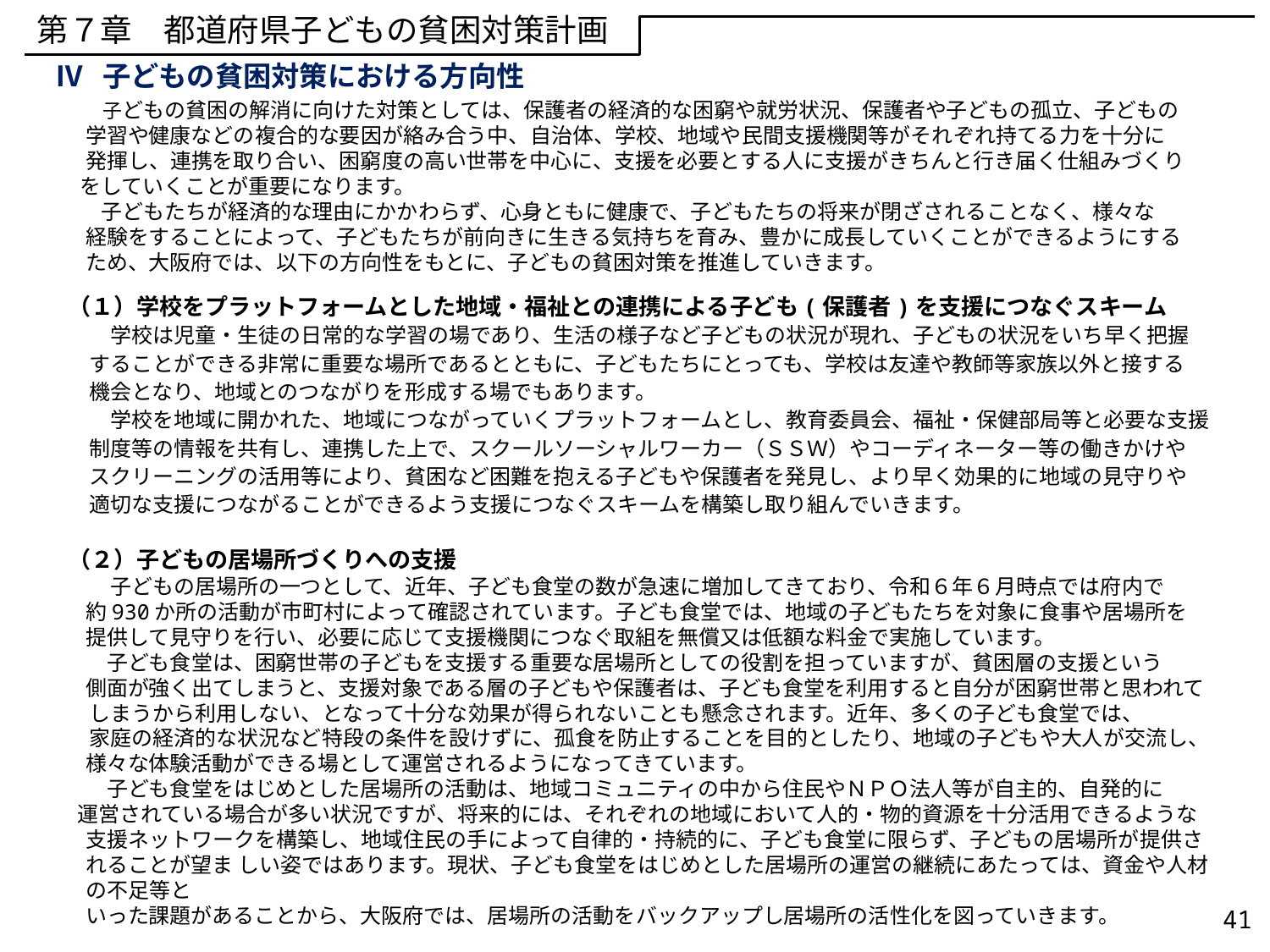

第７章　都道府県子どもの貧困対策計画
Ⅳ  子どもの貧困対策における方向性
子どもの貧困の解消に向けた対策としては、保護者の経済的な困窮や就労状況、保護者や子どもの孤立、子どもの
学習や健康などの複合的な要因が絡み合う中、自治体、学校、地域や民間支援機関等がそれぞれ持てる力を十分に
発揮し、連携を取り合い、困窮度の高い世帯を中心に、支援を必要とする人に支援がきちんと行き届く仕組みづくり
をしていくことが重要になります。
　子どもたちが経済的な理由にかかわらず、心身ともに健康で、子どもたちの将来が閉ざされることなく、様々な
経験をすることによって、子どもたちが前向きに生きる気持ちを育み、豊かに成長していくことができるようにする
ため、大阪府では、以下の方向性をもとに、子どもの貧困対策を推進していきます。

（１）学校をプラットフォームとした地域・福祉との連携による子ども(保護者)を支援につなぐスキーム　　
　　学校は児童・生徒の日常的な学習の場であり、生活の様子など子どもの状況が現れ、子どもの状況をいち早く把握
　することができる非常に重要な場所であるとともに、子どもたちにとっても、学校は友達や教師等家族以外と接する
　機会となり、地域とのつながりを形成する場でもあります。
　　学校を地域に開かれた、地域につながっていくプラットフォームとし、教育委員会、福祉・保健部局等と必要な支援
　制度等の情報を共有し、連携した上で、スクールソーシャルワーカー（ＳＳＷ）やコーディネーター等の働きかけや
　スクリーニングの活用等により、貧困など困難を抱える子どもや保護者を発見し、より早く効果的に地域の見守りや
　適切な支援につながることができるよう支援につなぐスキームを構築し取り組んでいきます。
（２）子どもの居場所づくりへの支援
　　子どもの居場所の一つとして、近年、子ども食堂の数が急速に増加してきており、令和６年６月時点では府内で
約930か所の活動が市町村によって確認されています。子ども食堂では、地域の子どもたちを対象に食事や居場所を
提供して見守りを行い、必要に応じて支援機関につなぐ取組を無償又は低額な料金で実施しています。
　子ども食堂は、困窮世帯の子どもを支援する重要な居場所としての役割を担っていますが、貧困層の支援という
側面が強く出てしまうと、支援対象である層の子どもや保護者は、子ども食堂を利用すると自分が困窮世帯と思われて
　しまうから利用しない、となって十分な効果が得られないことも懸念されます。近年、多くの子ども食堂では、
　家庭の経済的な状況など特段の条件を設けずに、孤食を防止することを目的としたり、地域の子どもや大人が交流し、
様々な体験活動ができる場として運営されるようになってきています。
　子ども食堂をはじめとした居場所の活動は、地域コミュニティの中から住民やＮＰＯ法人等が自主的、自発的に
 運営されている場合が多い状況ですが、将来的には、それぞれの地域において人的・物的資源を十分活用できるような
支援ネットワークを構築し、地域住民の手によって自律的・持続的に、子ども食堂に限らず、子どもの居場所が提供されることが望ま しい姿ではあります。現状、子ども食堂をはじめとした居場所の運営の継続にあたっては、資金や人材の不足等と
いった課題があることから、大阪府では、居場所の活動をバックアップし居場所の活性化を図っていきます。
41